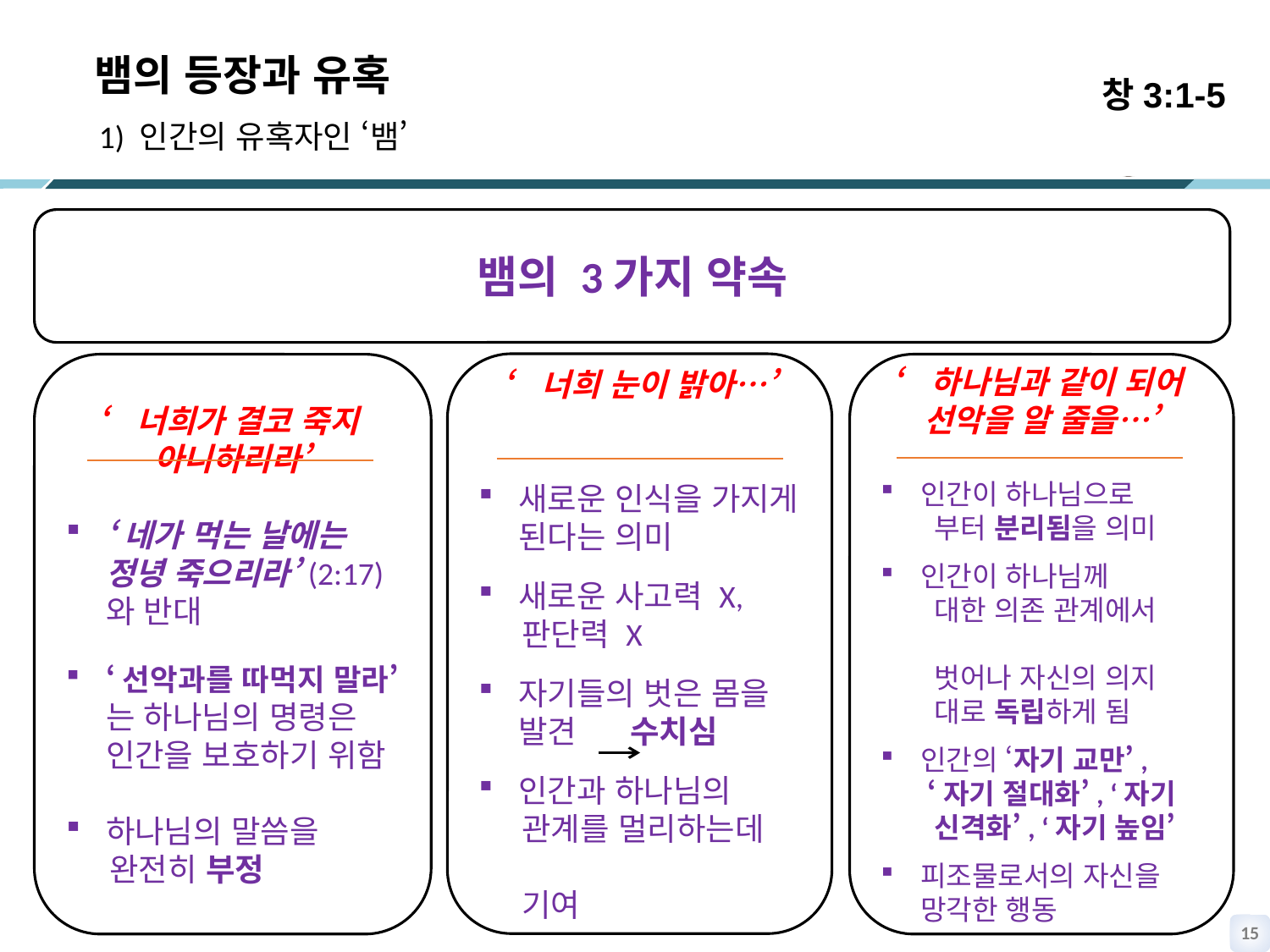

창3:1-5
뱀의 등장과 유혹
   1) 인간의 유혹자인 ‘뱀’

뱀의 3가지 약속

‘너희 눈이 밝아…’

새로운 인식을 가지게 된다는 의미

새로운 사고력 X,
    판단력 X

자기들의 벗은 몸을 발견      수치심

인간과 하나님의
    관계를 멀리하는데
    기여

‘너희가 결코 죽지
아니하리라’

‘네가 먹는 날에는 정녕 죽으리라’(2:17)와 반대

‘선악과를 따먹지 말라’는 하나님의 명령은 인간을 보호하기 위함

하나님의 말씀을
    완전히 부정

‘하나님과 같이 되어
선악을 알 줄을…’

인간이 하나님으로
      부터 분리됨을 의미

인간이 하나님께
      대한 의존 관계에서
      벗어나 자신의 의지
      대로 독립하게 됨

인간의 ‘자기 교만’,
      ‘자기 절대화’, ‘자기
      신격화’, ‘자기 높임’

피조물로서의 자신을 망각한 행동
15